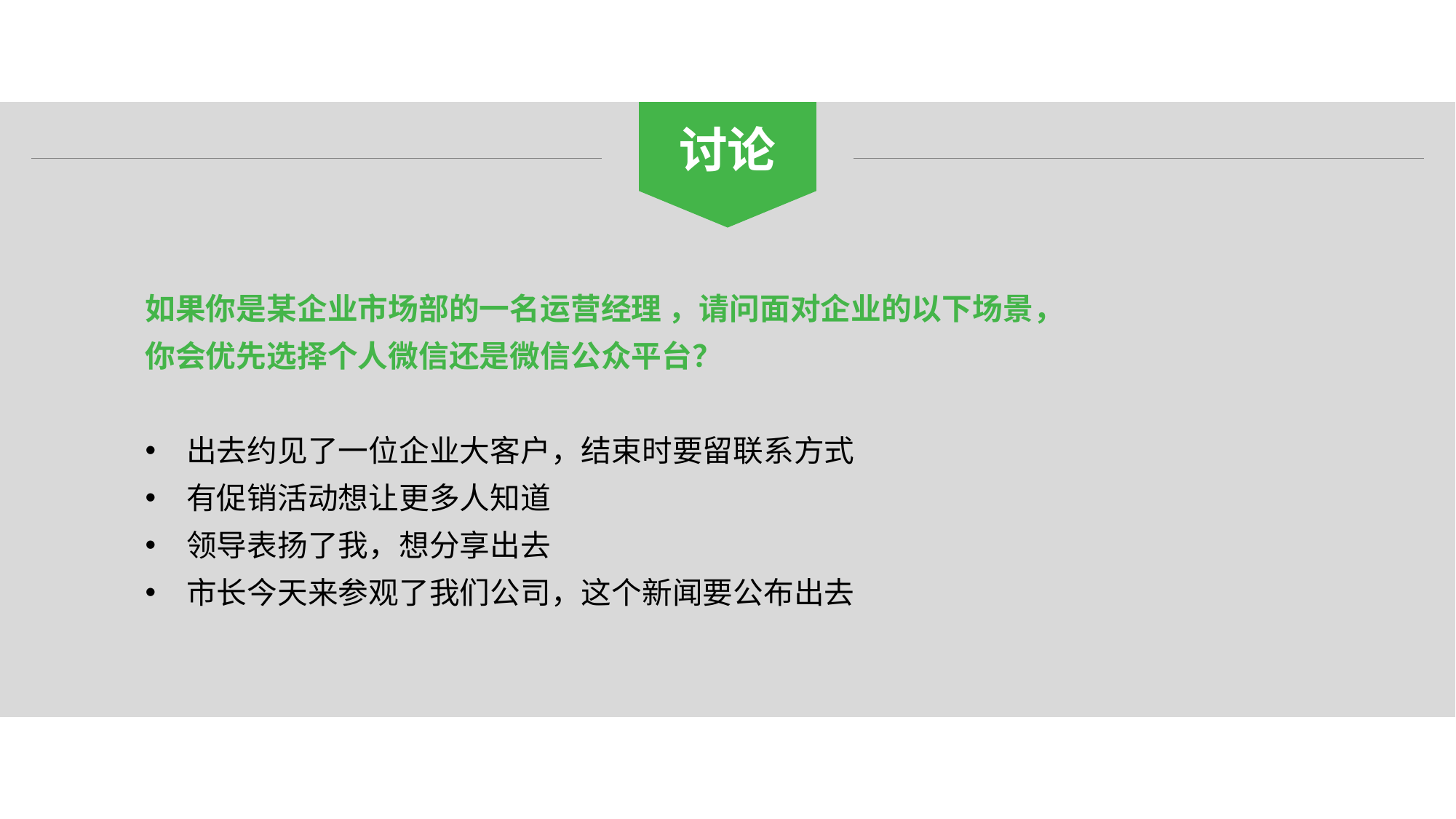

如果你是某企业市场部的一名运营经理 ，请问面对企业的以下场景，
你会优先选择个人微信还是微信公众平台？

出去约见了一位企业大客户，结束时要留联系方式
有促销活动想让更多人知道
领导表扬了我，想分享出去
市长今天来参观了我们公司，这个新闻要公布出去